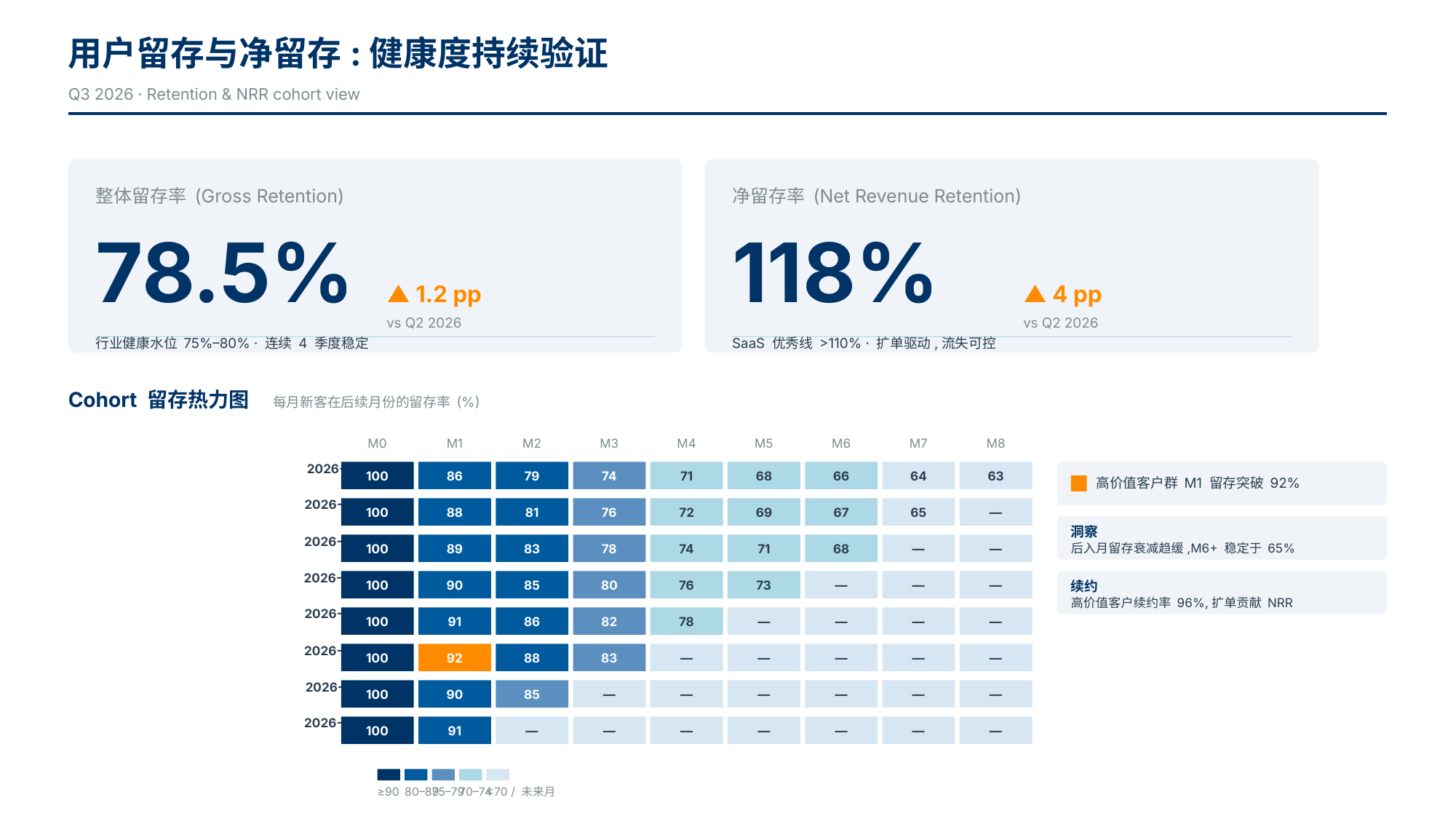

用户留存与净留存:健康度持续验证
Q3 2026 · Retention & NRR cohort view

整体留存率 (Gross Retention)
78.5%
▲ 1.2 pp
vs Q2 2026
行业健康水位 75%–80% · 连续 4 季度稳定

净留存率 (Net Revenue Retention)
118%
▲ 4 pp
vs Q2 2026
SaaS 优秀线 >110% · 扩单驱动,流失可控

Cohort 留存热力图
每月新客在后续月份的留存率 (%)
M0
M1
M2
M3
M4
M5
M6
M7
M8
2026-01
2026-02
2026-03
2026-04
2026-05
2026-06
2026-07
2026-08

100
86
79
74
71
68
66
64
63

高价值客户群 M1 留存突破 92%

100
88
81
76
72
69
67
65
—

洞察
后入月留存衰减趋缓,M6+ 稳定于 65%

100
89
83
78
74
71
68
—
—

100
90
85
80
76
73
—
—
—

续约
高价值客户续约率 96%,扩单贡献 NRR

100
91
86
82
78
—
—
—
—

100
92
88
83
—
—
—
—
—

100
90
85
—
—
—
—
—
—

100
91
—
—
—
—
—
—
—

≥90
80–89
75–79
70–74
<70 / 未来月